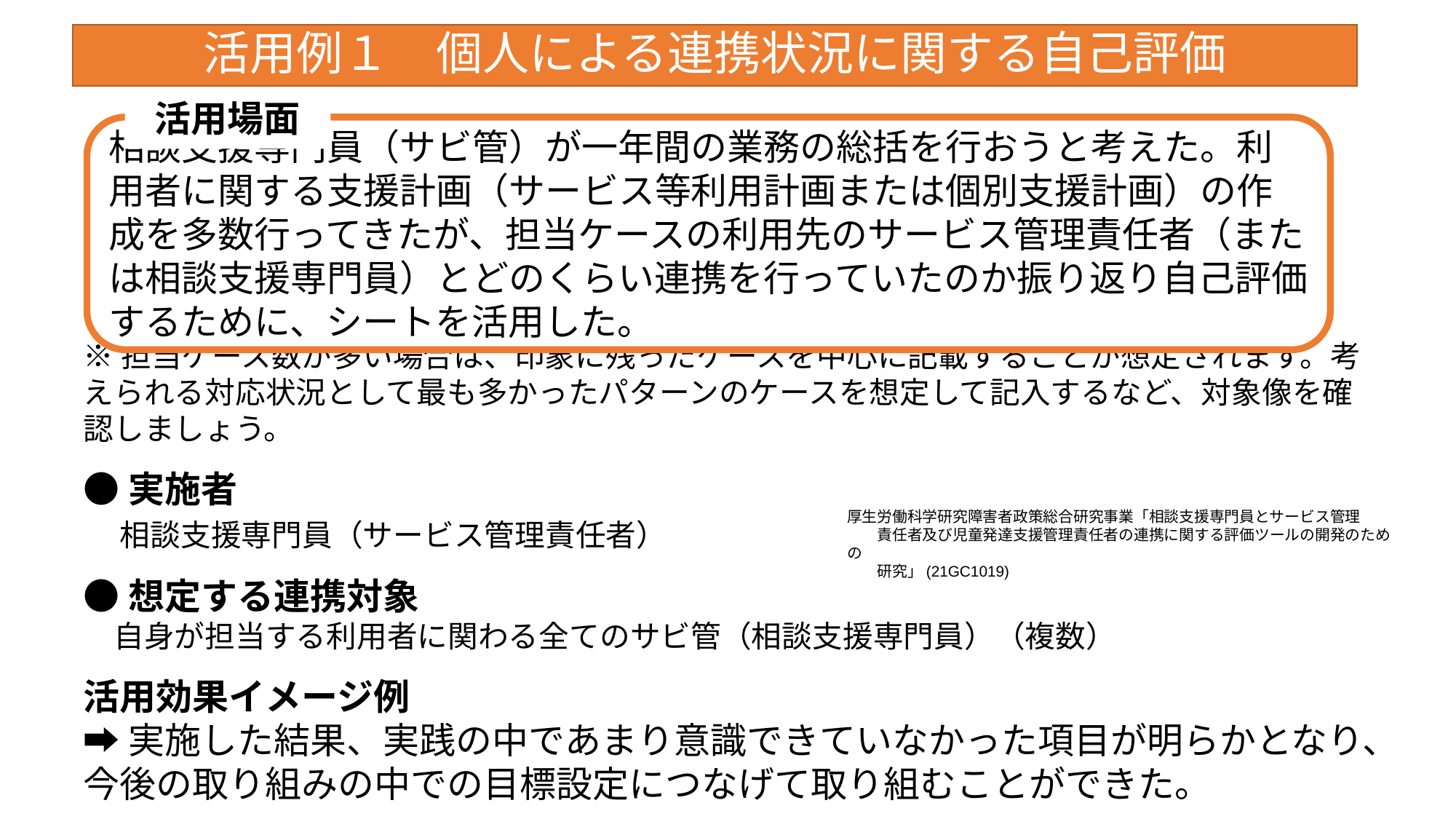

# 活用例１　個人による連携状況に関する自己評価
活用場面
相談支援専門員（サビ管）が一年間の業務の総括を行おうと考えた。利用者に関する支援計画（サービス等利用計画または個別支援計画）の作成を多数行ってきたが、担当ケースの利用先のサービス管理責任者（または相談支援専門員）とどのくらい連携を行っていたのか振り返り自己評価するために、シートを活用した。
※担当ケース数が多い場合は、印象に残ったケースを中心に記載することが想定されます。考えられる対応状況として最も多かったパターンのケースを想定して記入するなど、対象像を確認しましょう。

●実施者
　相談支援専門員（サービス管理責任者）

●想定する連携対象
　自身が担当する利用者に関わる全てのサビ管（相談支援専門員）（複数）

活用効果イメージ例
➡実施した結果、実践の中であまり意識できていなかった項目が明らかとなり、今後の取り組みの中での目標設定につなげて取り組むことができた。
厚生労働科学研究障害者政策総合研究事業「相談支援専門員とサービス管理
　　責任者及び児童発達支援管理責任者の連携に関する評価ツールの開発のための
　　研究」(21GC1019)